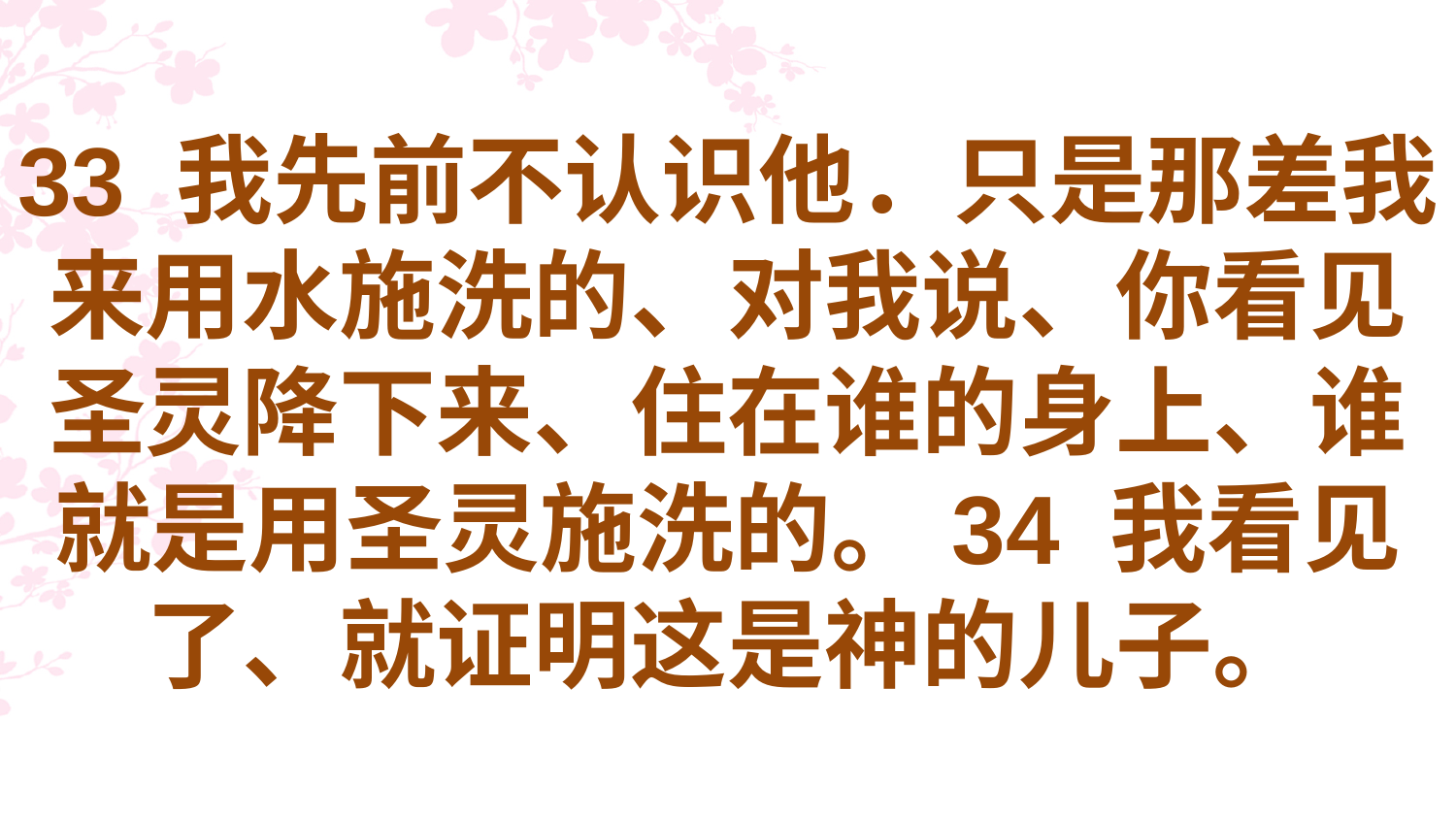

33 我先前不认识他．只是那差我来用水施洗的、对我说、你看见圣灵降下来、住在谁的身上、谁就是用圣灵施洗的。34 我看见了、就证明这是神的儿子。